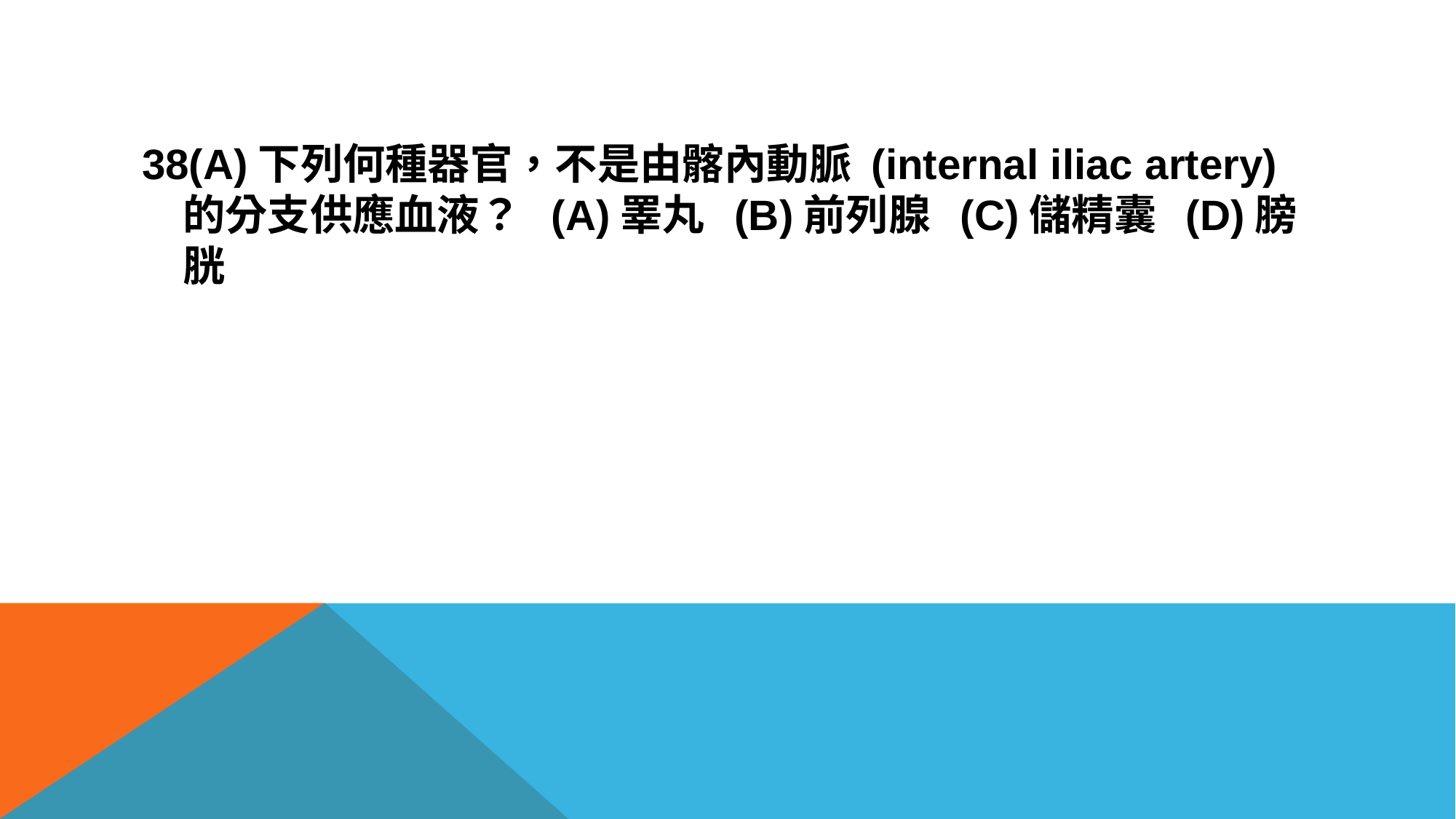

#
38(A)下列何種器官，不是由髂內動脈 (internal iliac artery) 的分支供應血液？  (A)睪丸  (B)前列腺  (C)儲精囊  (D)膀胱